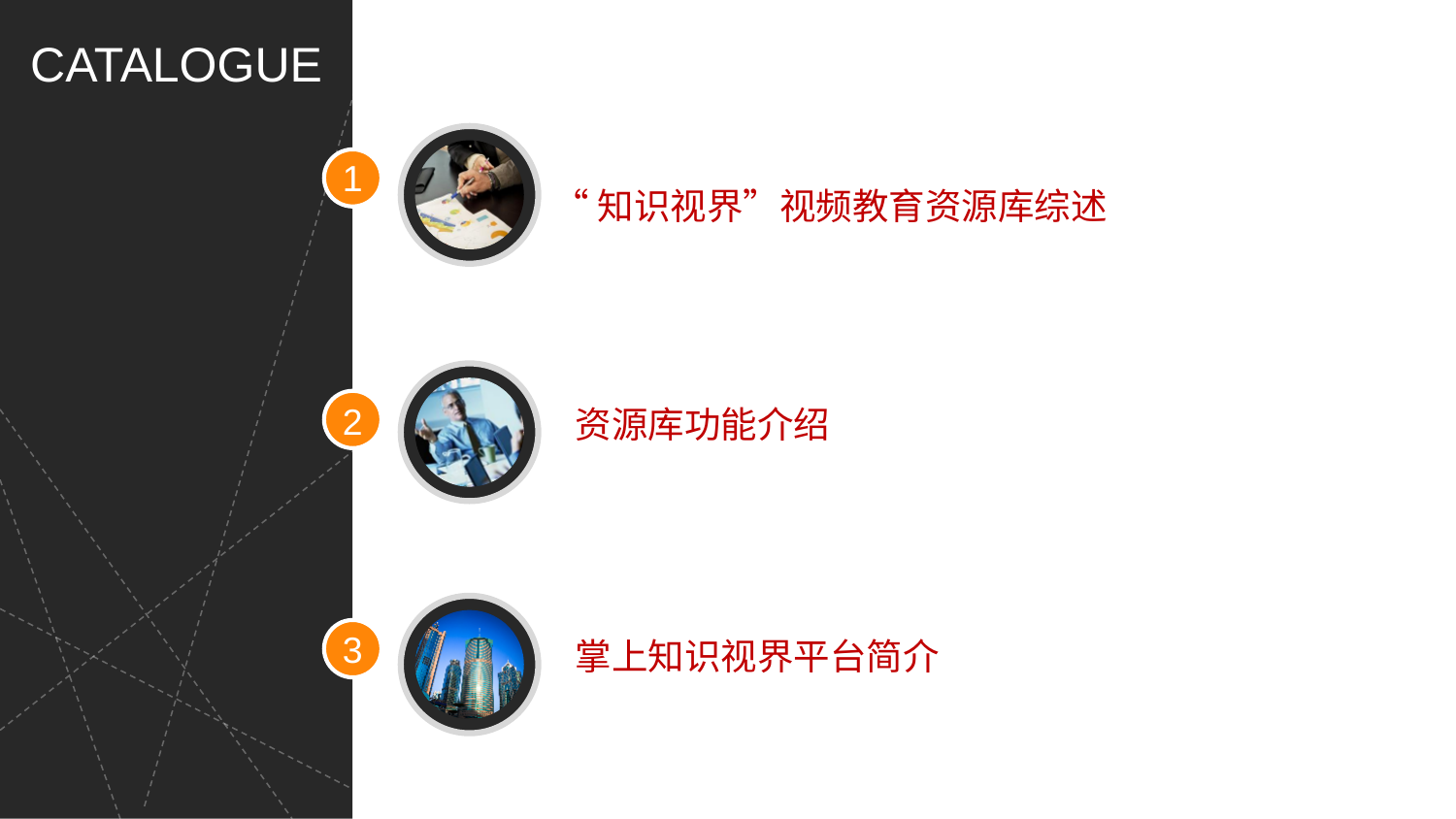

CATALOGUE

1

“知识视界”视频教育资源库综述

2
资源库功能介绍

3

掌上知识视界平台简介